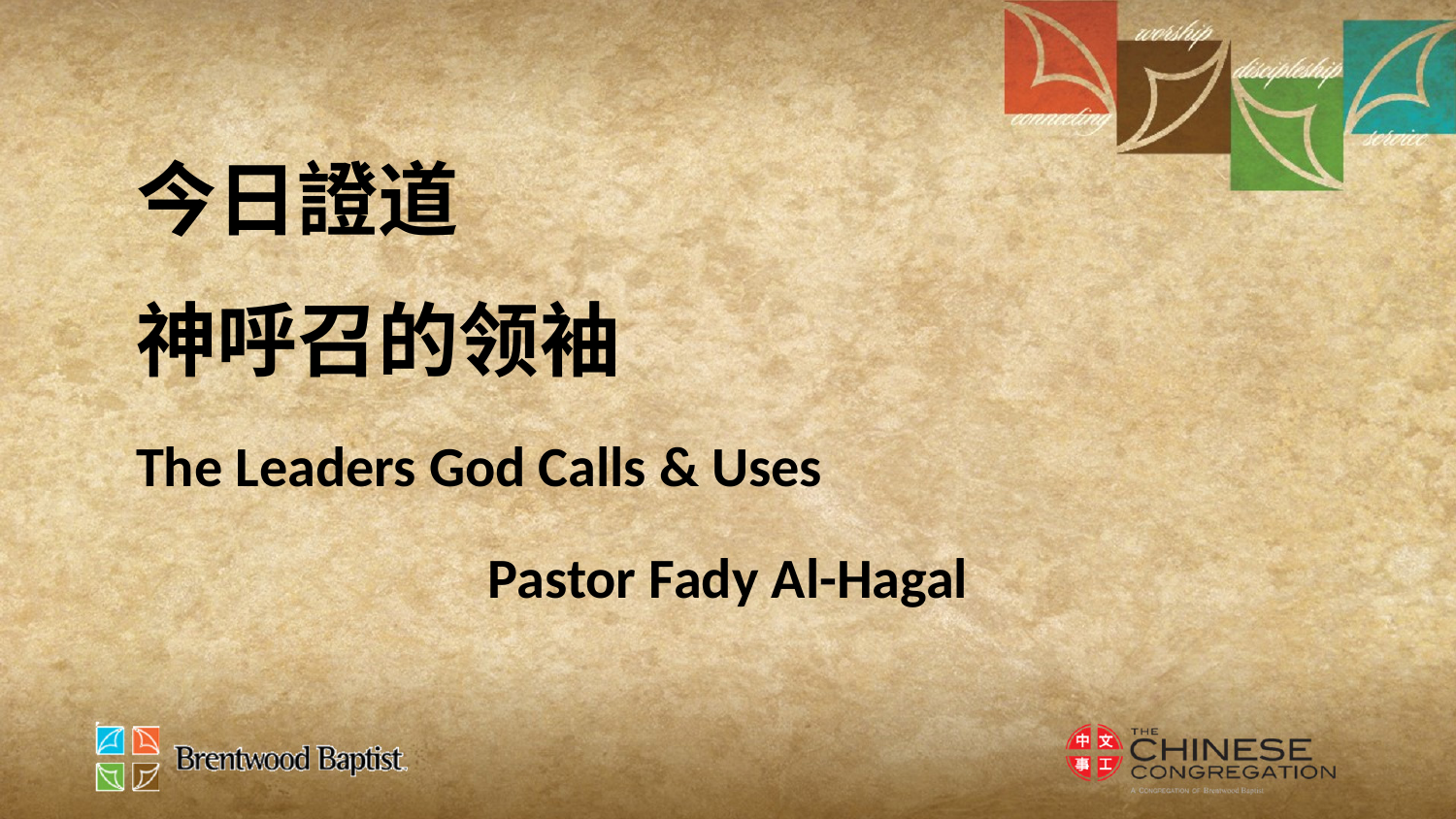

今日證道

神呼召的领袖

The Leaders God Calls & Uses

Pastor Fady Al-Hagal